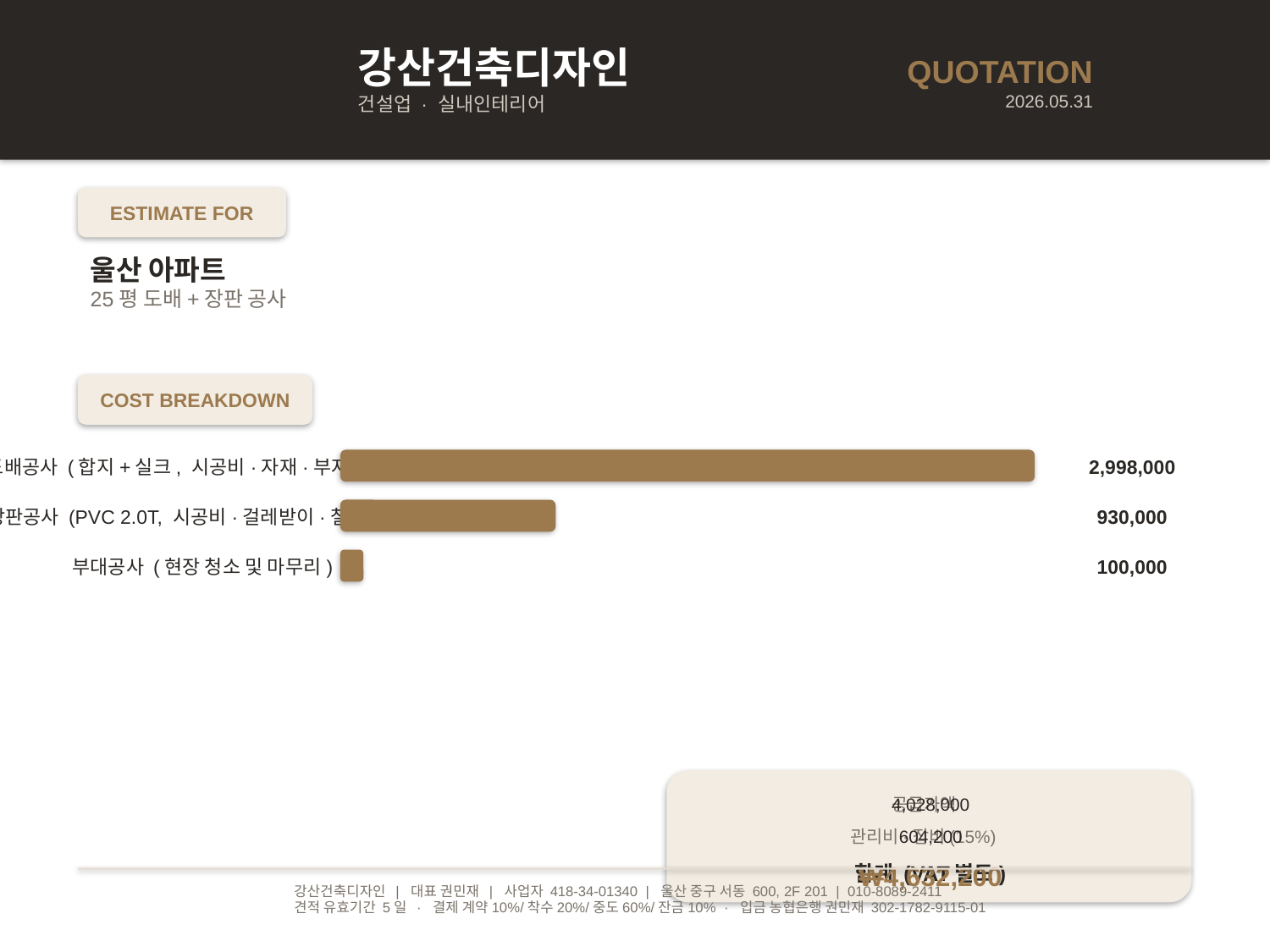

강산건축디자인
건설업 · 실내인테리어
QUOTATION
2026.05.31

ESTIMATE FOR
울산 아파트
25평 도배+장판 공사

COST BREAKDOWN
도배공사 (합지+실크, 시공비·자재·부자재 포함)
2,998,000

장판공사 (PVC 2.0T, 시공비·걸레받이·철거 포함)
930,000

부대공사 (현장 청소 및 마무리)
100,000

공급가액
4,028,000
관리비·잡비(15%)
604,200
합계 (VAT별도)
₩4,632,200

강산건축디자인  |  대표 권민재  |  사업자 418-34-01340  |  울산 중구 서동 600, 2F 201  |  010-8089-2411
견적 유효기간 5일  ·  결제 계약10%/착수20%/중도60%/잔금10%  ·  입금 농협은행 권민재 302-1782-9115-01